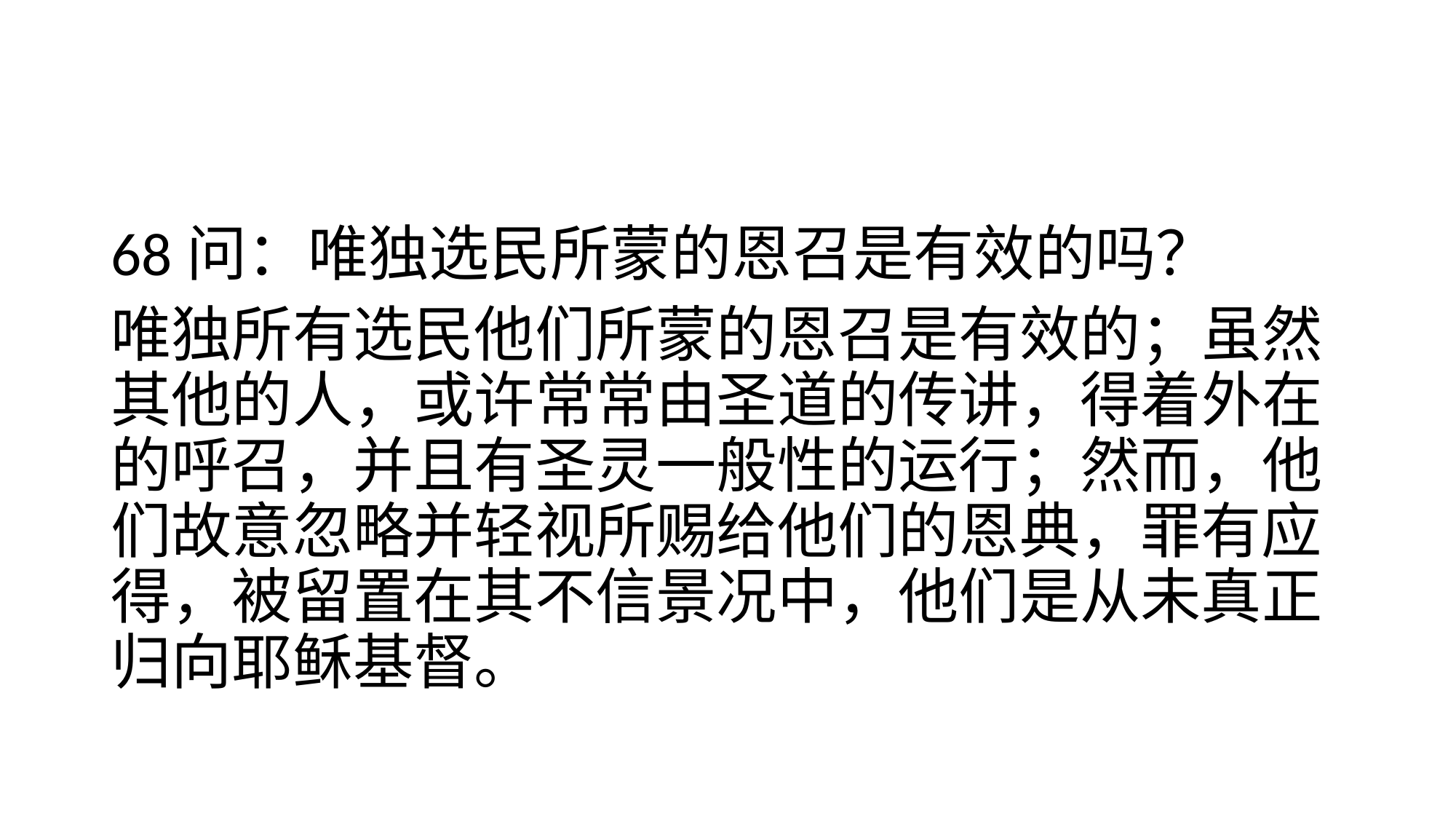

#
68问：唯独选民所蒙的恩召是有效的吗？
唯独所有选民他们所蒙的恩召是有效的；虽然其他的人，或许常常由圣道的传讲，得着外在的呼召，并且有圣灵一般性的运行；然而，他们故意忽略并轻视所赐给他们的恩典，罪有应得，被留置在其不信景况中，他们是从未真正归向耶稣基督。